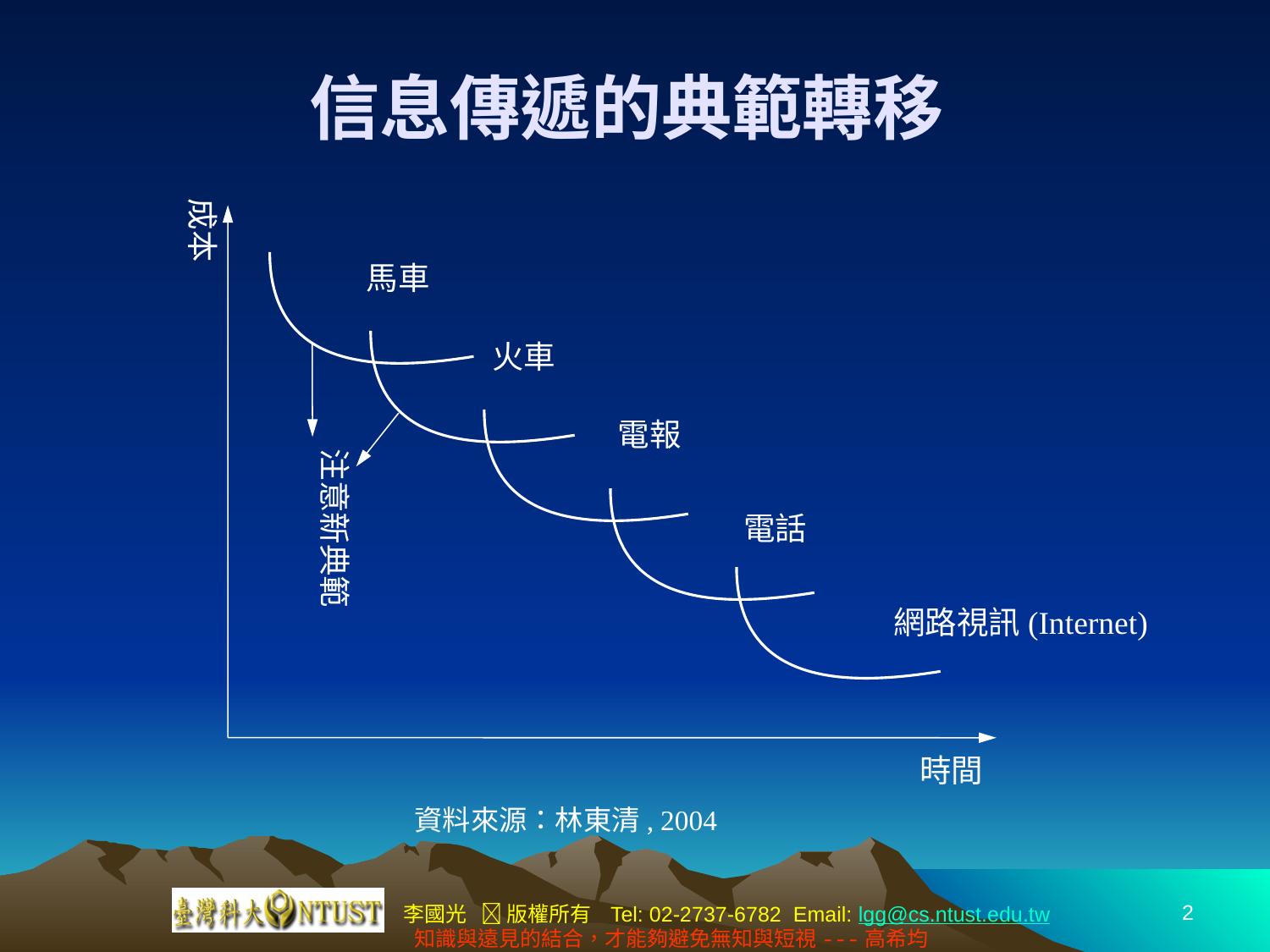

# 信息傳遞的典範轉移

成本

馬車
火車

電報

注意新典範
電話
網路視訊(Internet)
時間
資料來源：林東清, 2004
2